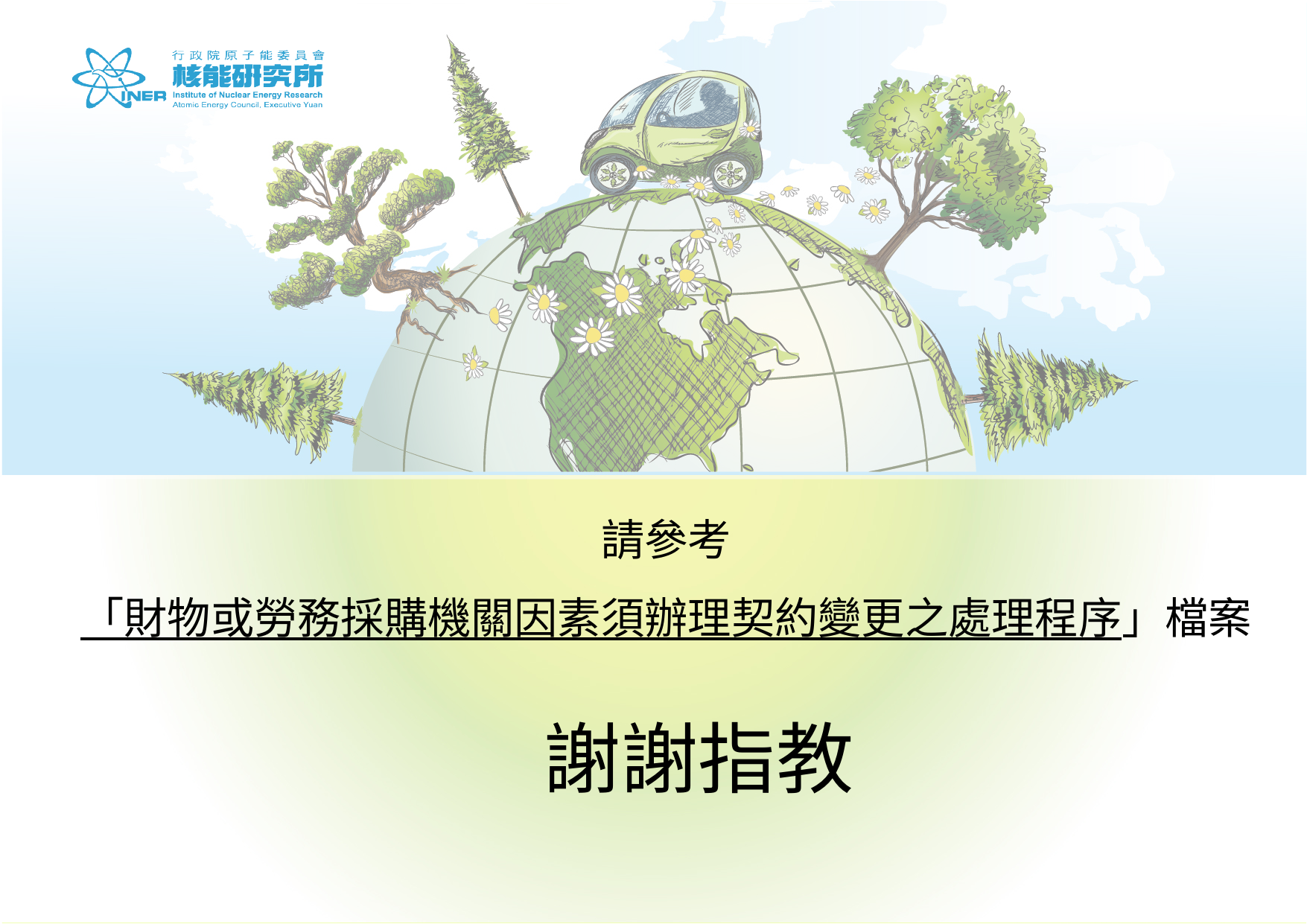

# 請參考
「財物或勞務採購機關因素須辦理契約變更之處理程序」檔案
謝謝指教